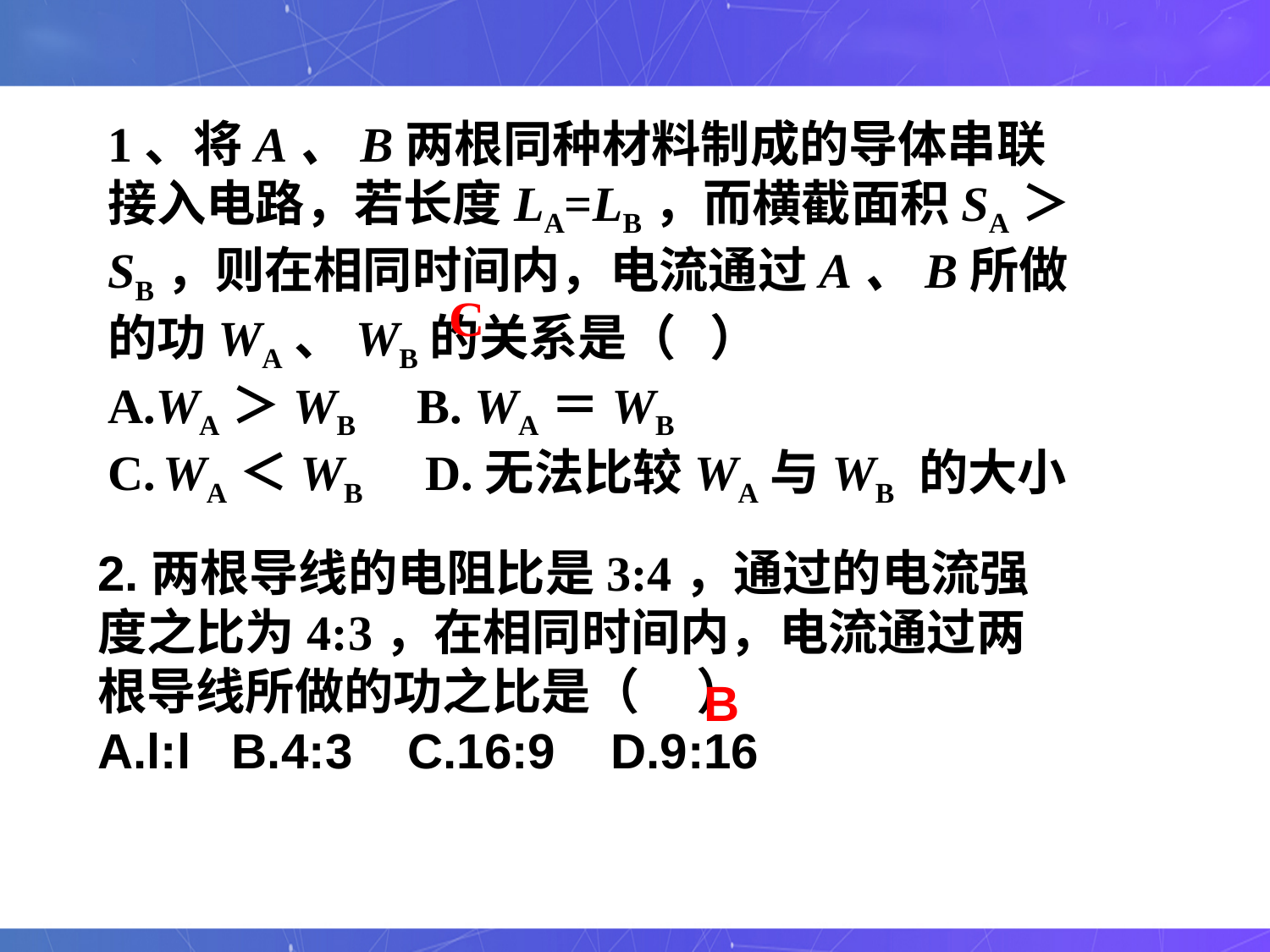

1、将A、B两根同种材料制成的导体串联接入电路，若长度LA=LB，而横截面积SA＞SB，则在相同时间内，电流通过A、B所做的功WA、WB的关系是（   ）
A.WA＞WB     B. WA＝WB
C. WA＜WB        D.无法比较WA与WB 的大小
C
2.两根导线的电阻比是3:4，通过的电流强度之比为4:3，在相同时间内，电流通过两根导线所做的功之比是（     ）
A.l:l   B.4:3    C.16:9    D.9:16
 B